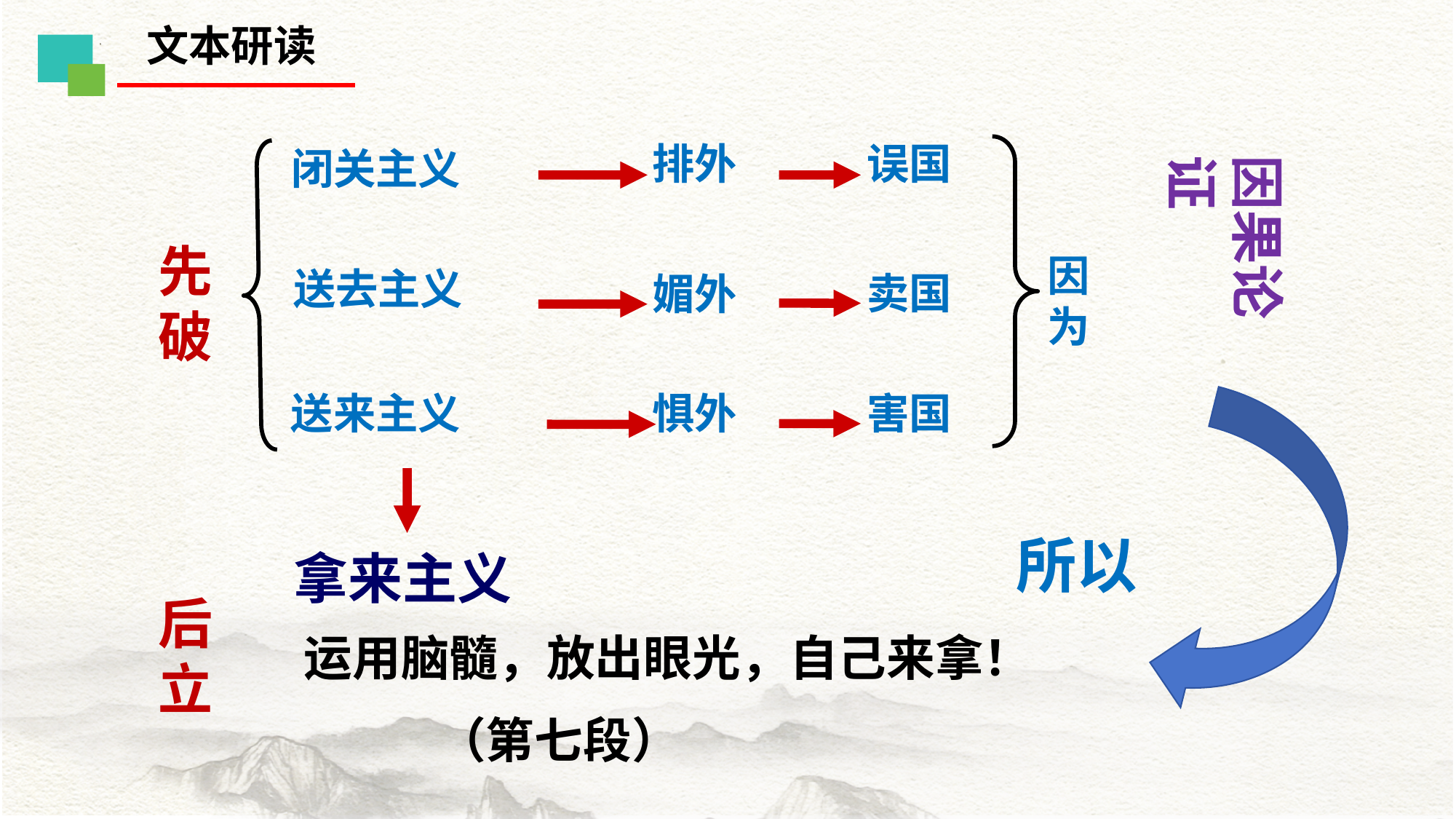

文本研读

排外
误国
闭关主义

因果论证

先
破
因为
送去主义
卖国
媚外

送来主义
惧外
害国

所以
拿来主义
后
立
运用脑髓，放出眼光，自己来拿！
           （第七段）